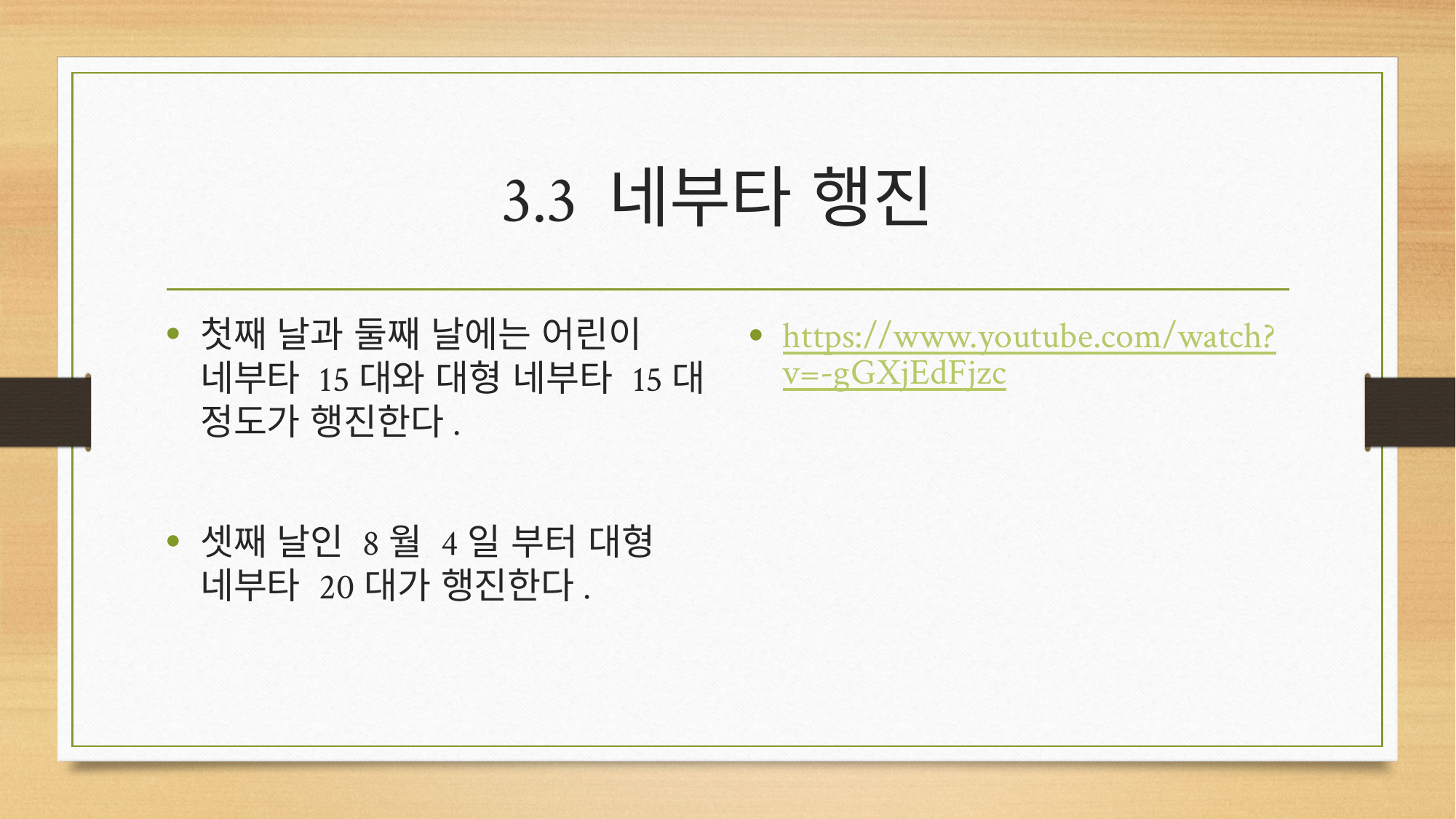

# 3.3 네부타 행진
첫째 날과 둘째 날에는 어린이 네부타 15대와 대형 네부타 15대 정도가 행진한다.

셋째 날인 8월 4일 부터 대형 네부타 20대가 행진한다.
https://www.youtube.com/watch?v=-gGXjEdFjzc